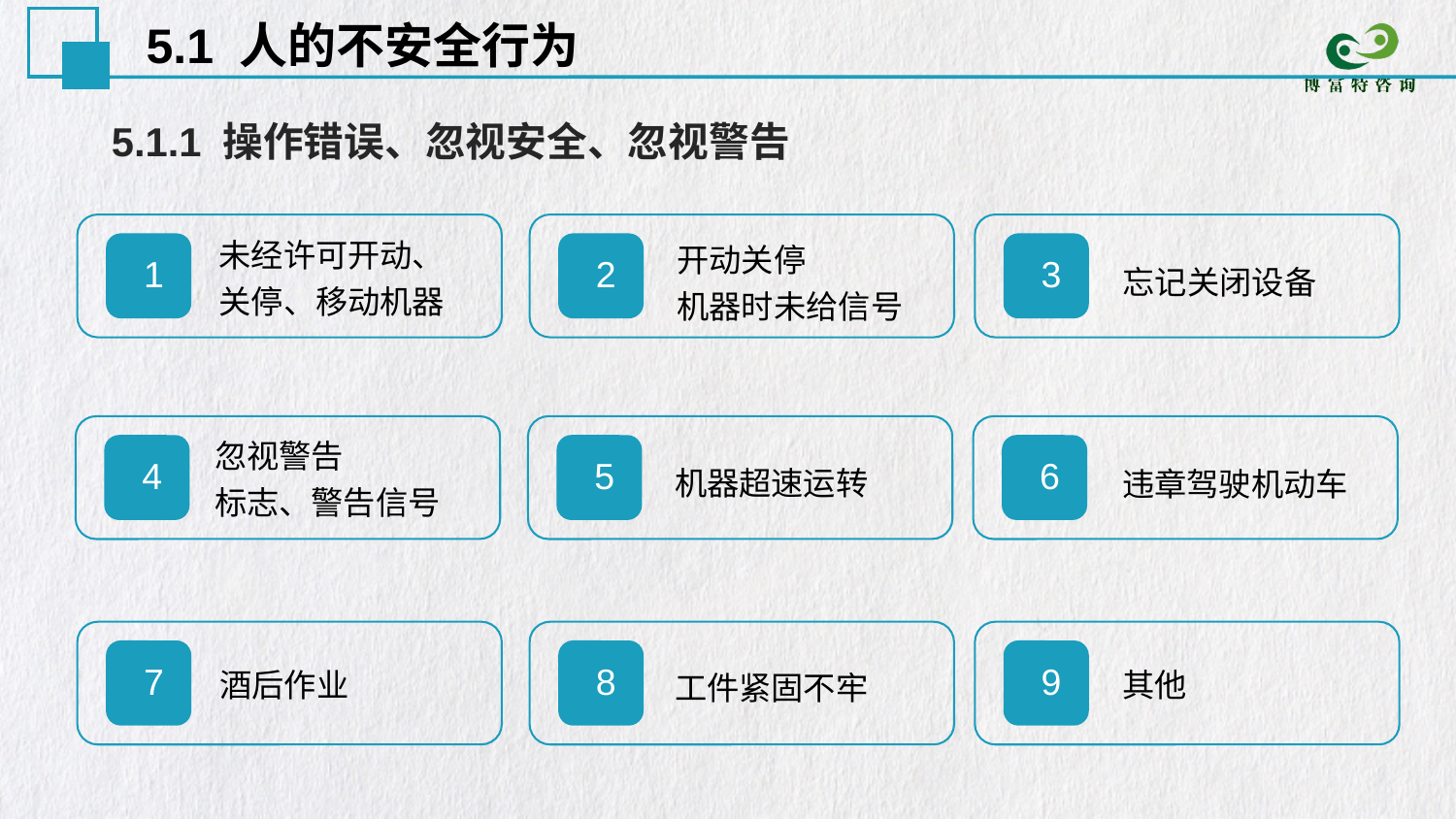

5.1 人的不安全行为

5.1.1 操作错误、忽视安全、忽视警告

1

2

3
未经许可开动、关停、移动机器
开动关停
机器时未给信号

忘记关闭设备

4

5

6
忽视警告
标志、警告信号

机器超速运转
违章驾驶机动车

7

8

9

酒后作业
其他
工件紧固不牢